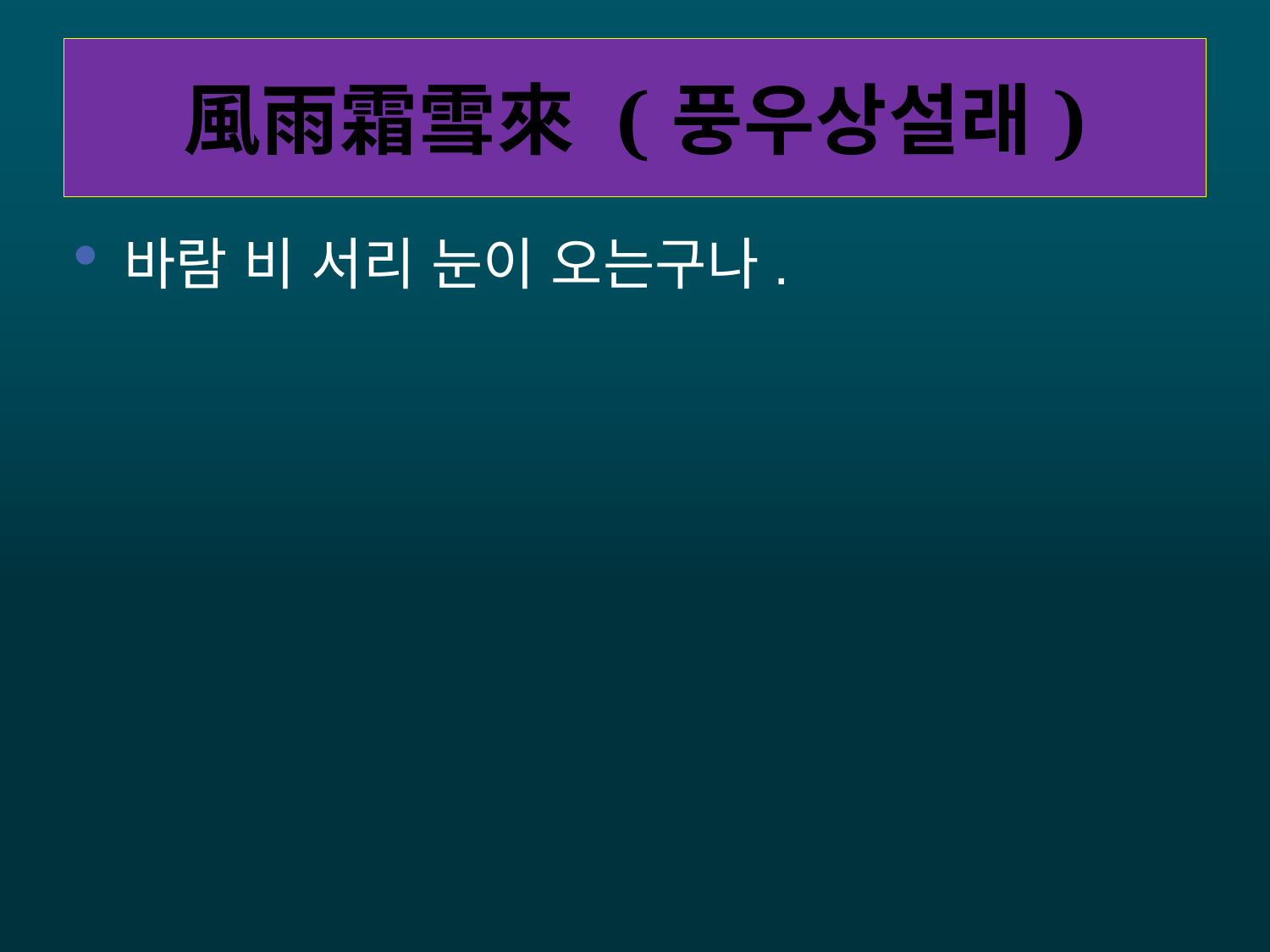

# 風雨霜雪來 (풍우상설래)
바람 비 서리 눈이 오는구나.